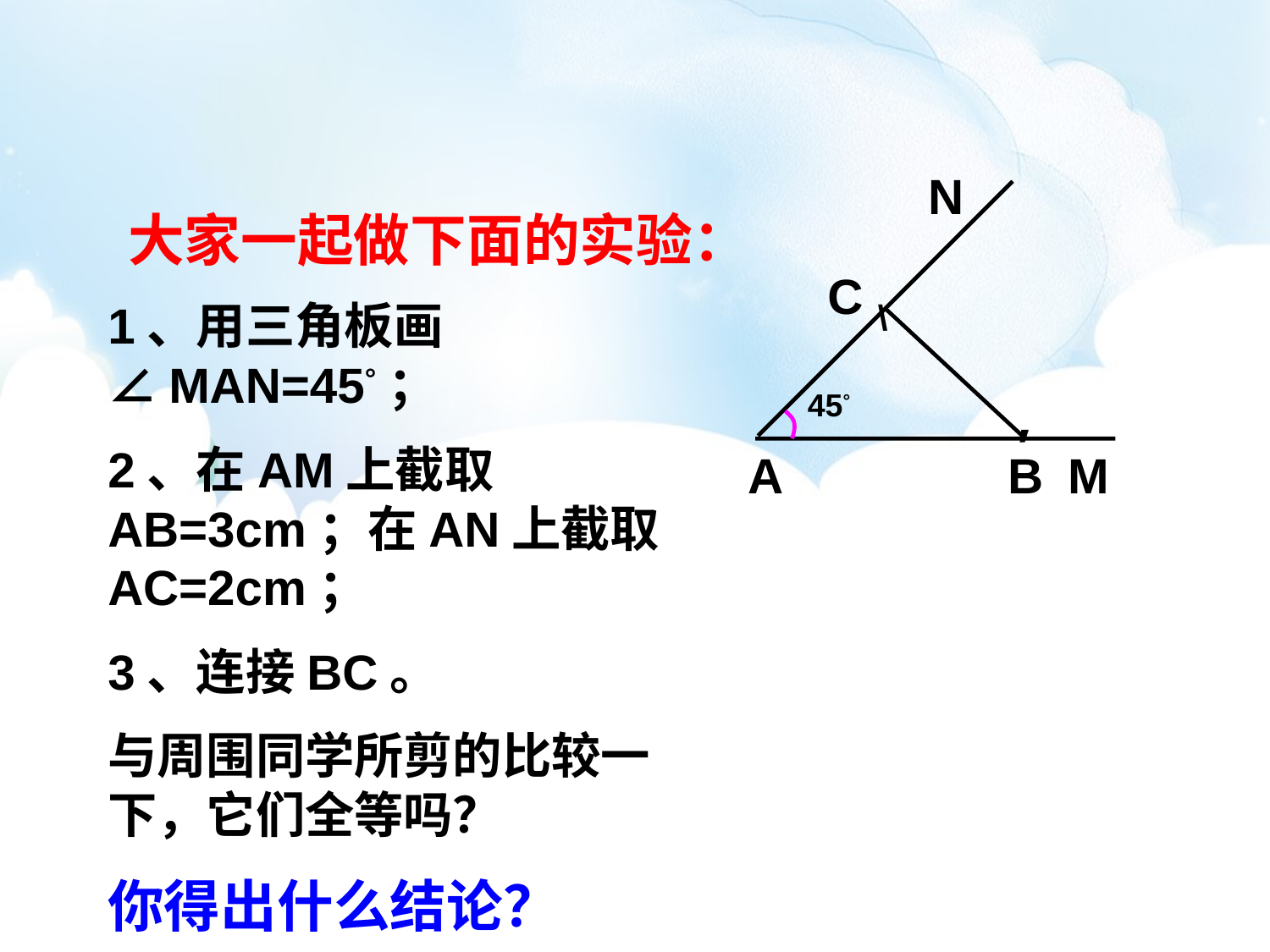

N

A

M
45°

大家一起做下面的实验：
C
1、用三角板画∠MAN=45°；
2、在AM上截取AB=3cm；在AN上截取AC=2cm；
3、连接BC。
与周围同学所剪的比较一下，它们全等吗？
你得出什么结论？
\
′
B